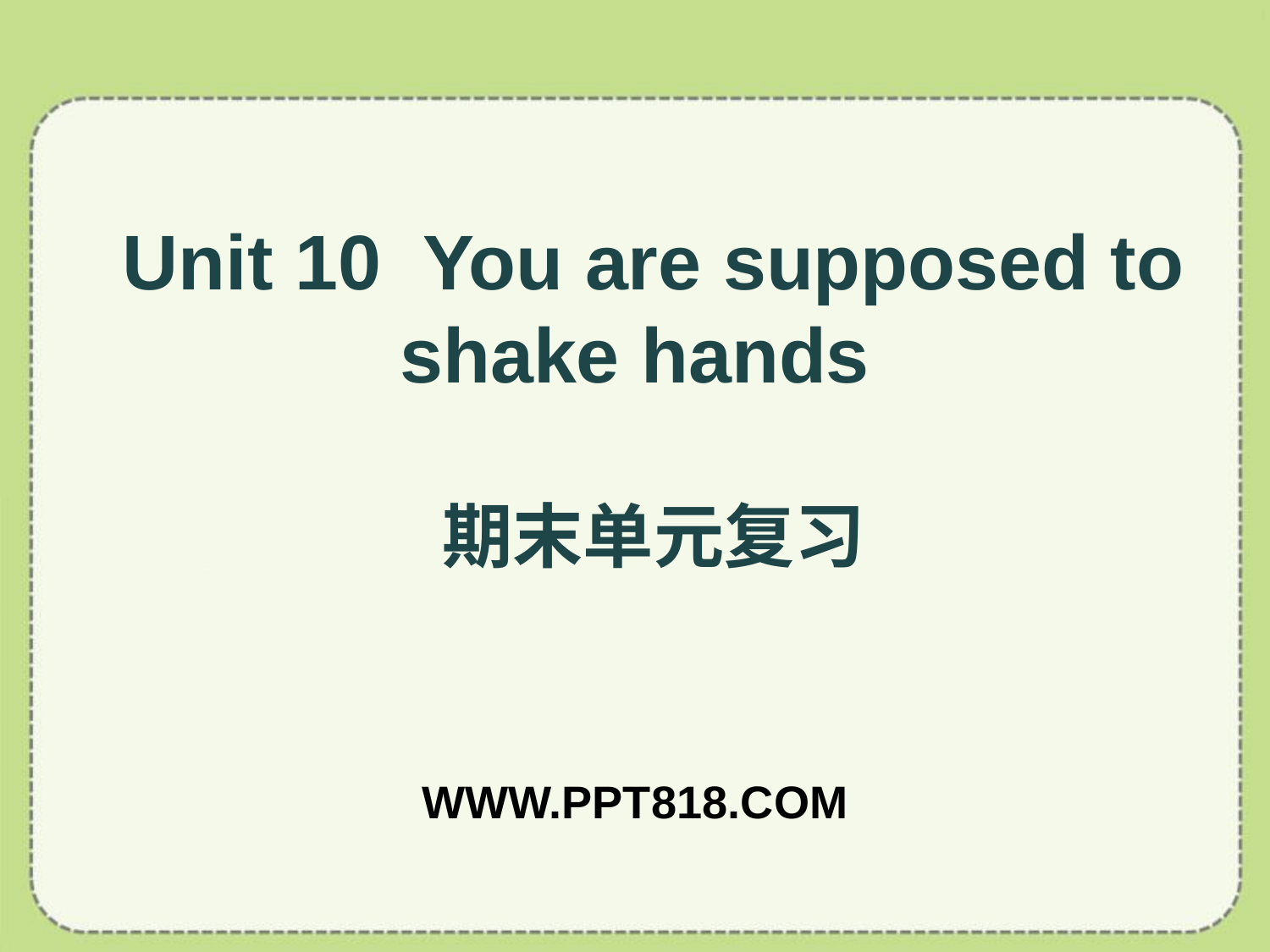

Unit 10  You are supposed to shake hands

期末单元复习
WWW.PPT818.COM